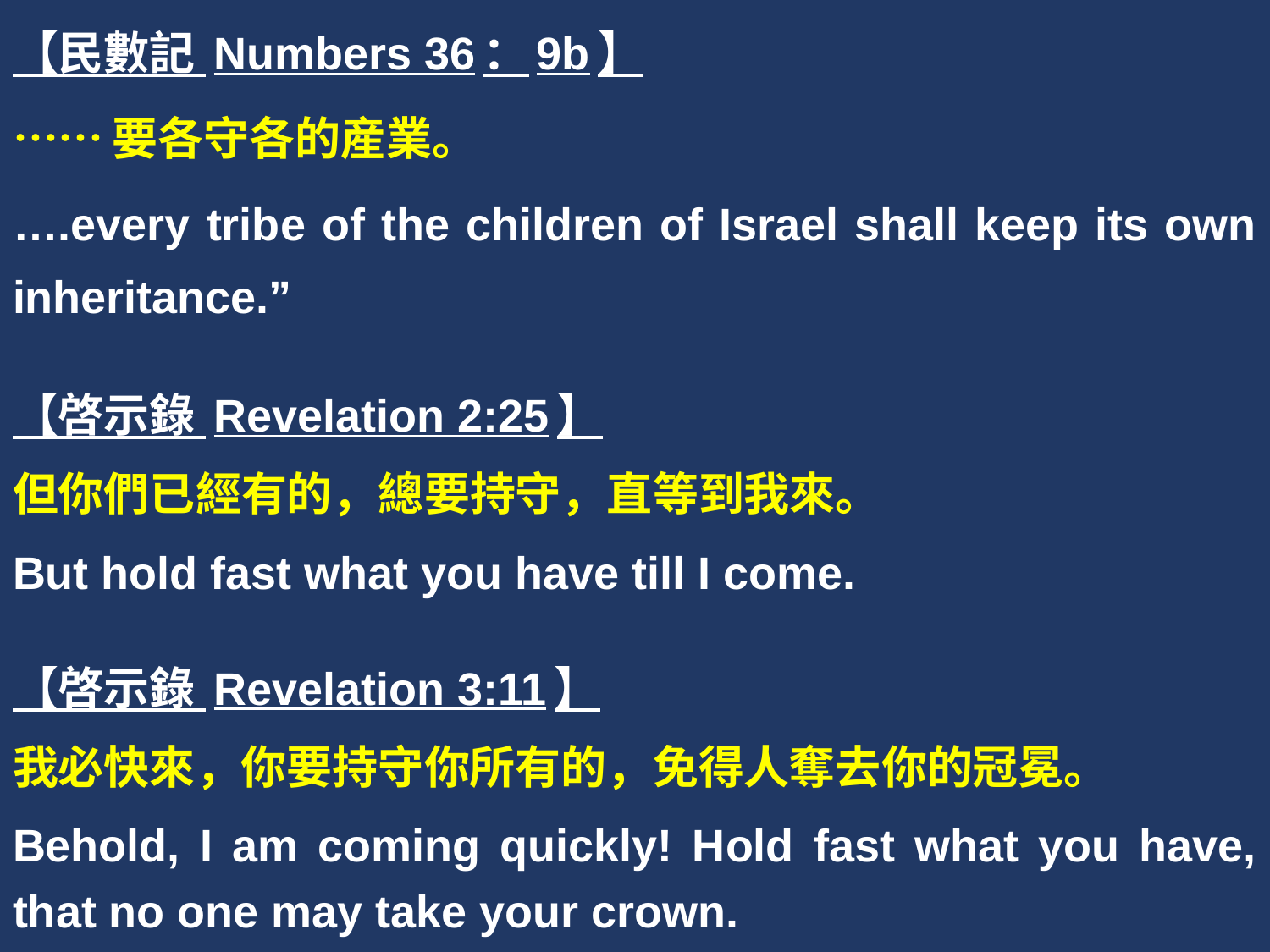

【民數記 Numbers 36：9b】
……要各守各的産業。
….every tribe of the children of Israel shall keep its own inheritance.”

【啓示錄 Revelation 2:25】
但你們已經有的，總要持守，直等到我來。
But hold fast what you have till I come.

【啓示錄 Revelation 3:11】
我必快來，你要持守你所有的，免得人奪去你的冠冕。
Behold, I am coming quickly! Hold fast what you have, that no one may take your crown.